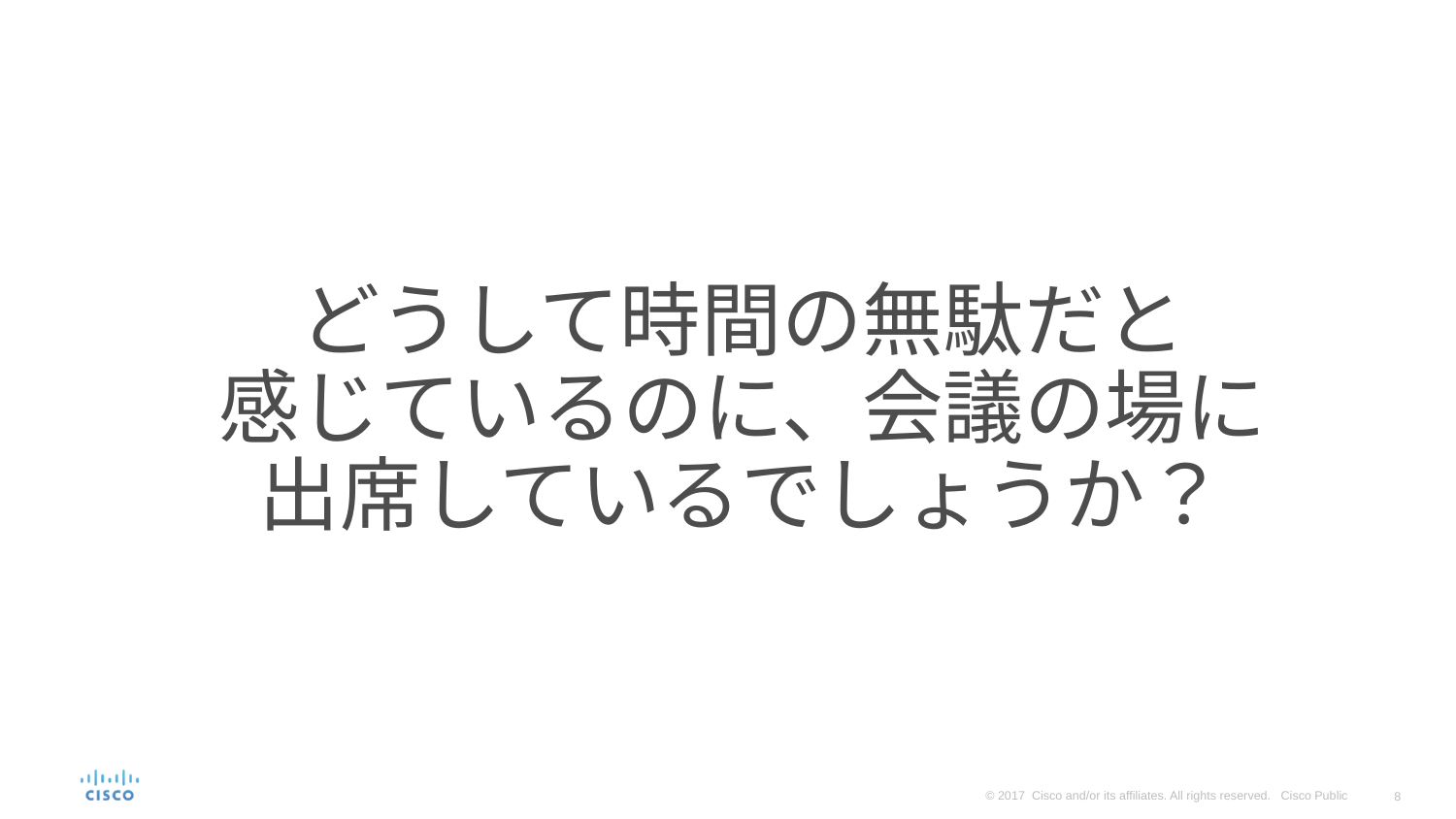

どうして時間の無駄だと
感じているのに、会議の場に
出席しているでしょうか？